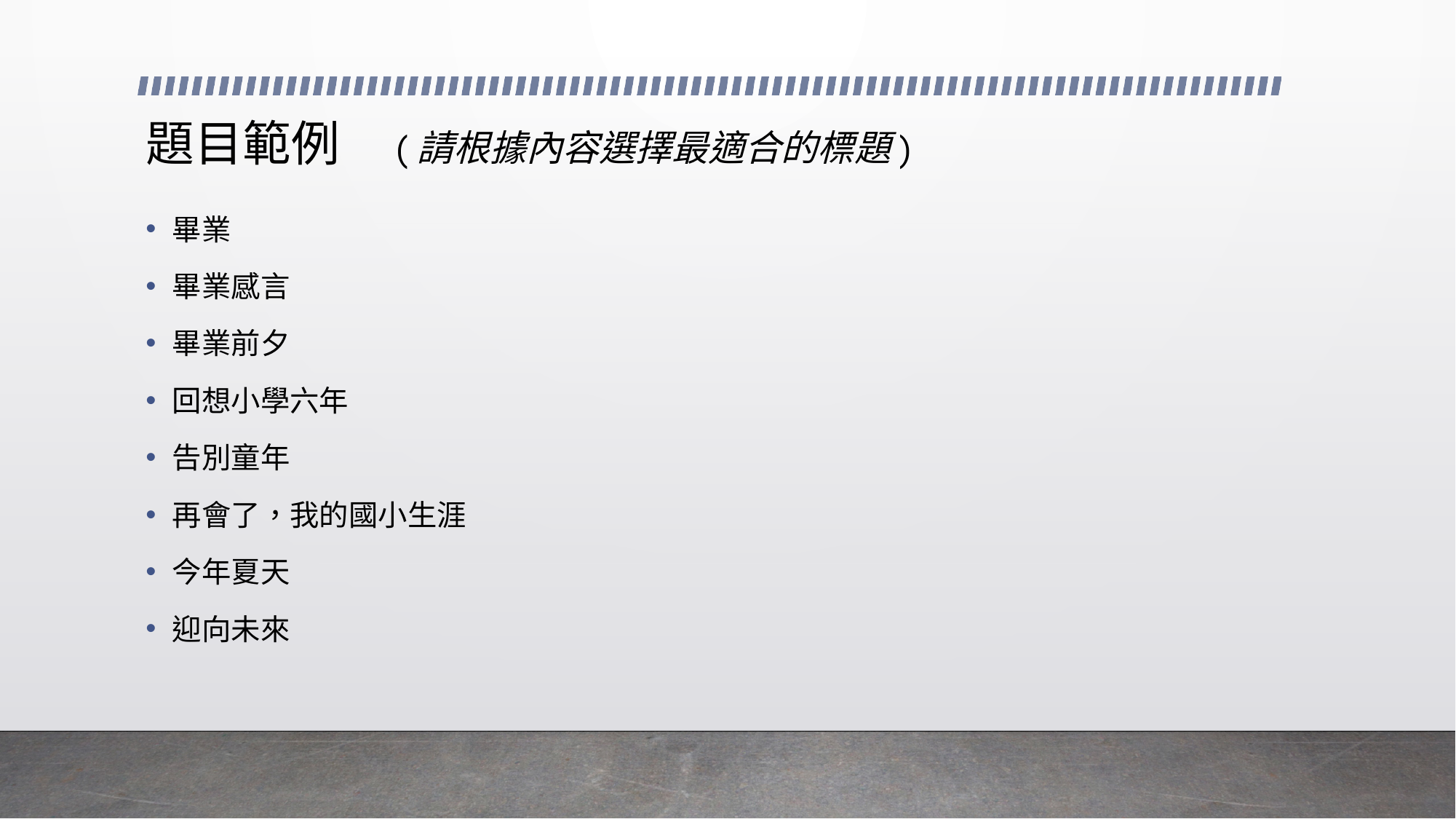

# 題目範例    (請根據內容選擇最適合的標題)
畢業
畢業感言
畢業前夕
回想小學六年
告別童年
再會了，我的國小生涯
今年夏天
迎向未來